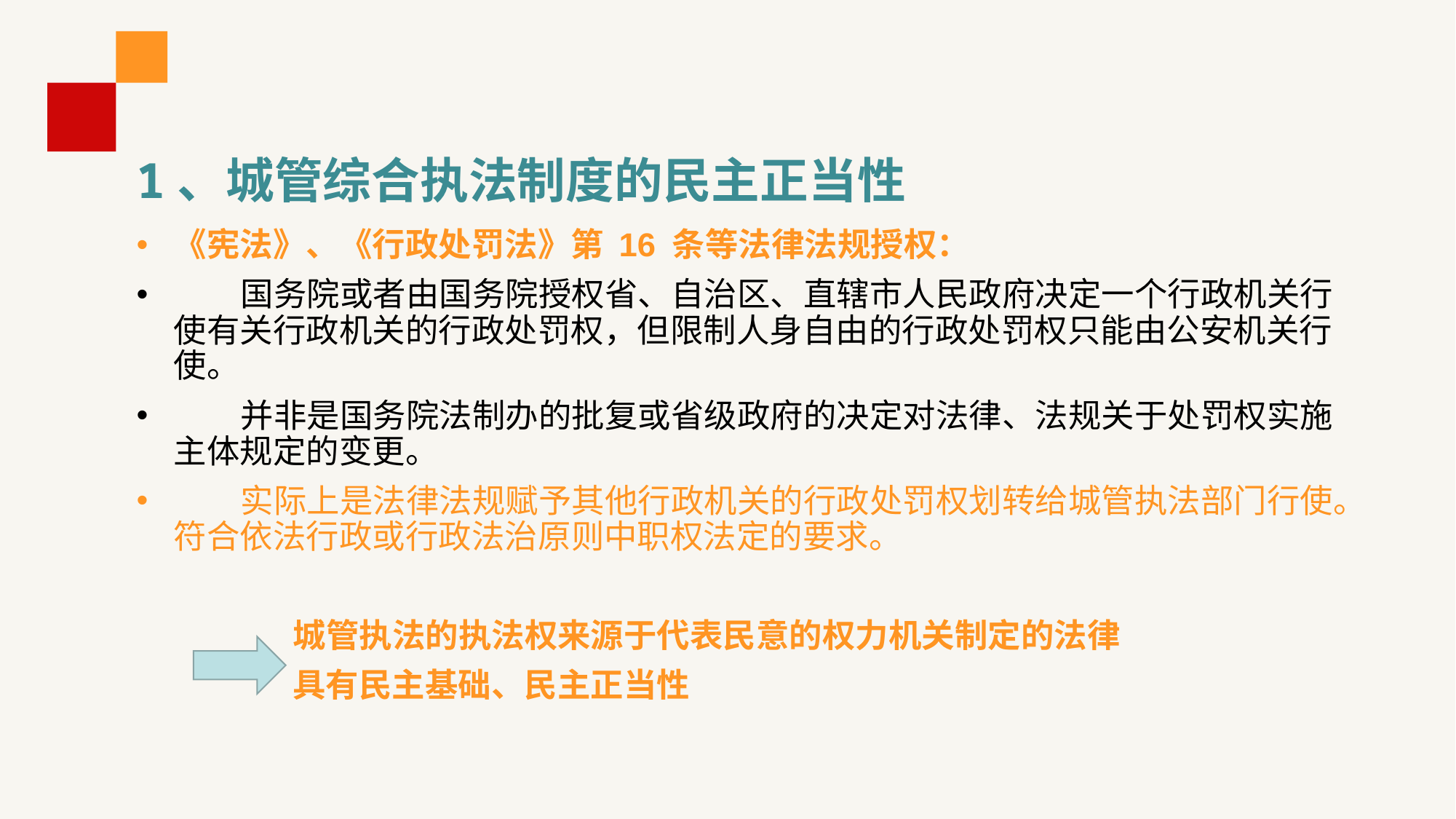

# 1、城管综合执法制度的民主正当性
《宪法》、《行政处罚法》第 16 条等法律法规授权：
        国务院或者由国务院授权省、自治区、直辖市人民政府决定一个行政机关行使有关行政机关的行政处罚权，但限制人身自由的行政处罚权只能由公安机关行使。
        并非是国务院法制办的批复或省级政府的决定对法律、法规关于处罚权实施主体规定的变更。
        实际上是法律法规赋予其他行政机关的行政处罚权划转给城管执法部门行使。符合依法行政或行政法治原则中职权法定的要求。

                    城管执法的执法权来源于代表民意的权力机关制定的法律
                    具有民主基础、民主正当性